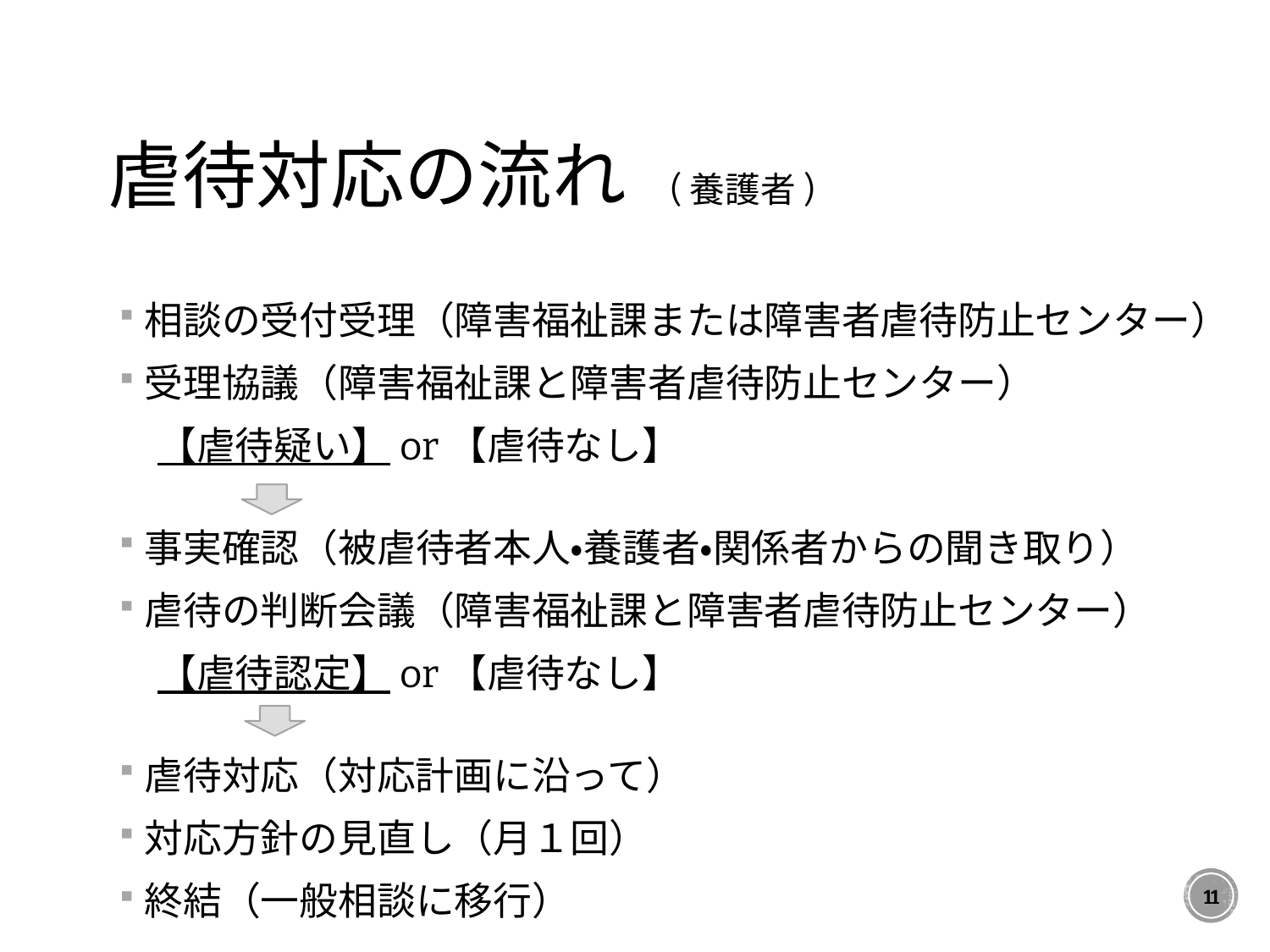

# 虐待対応の流れ　(養護者)
相談の受付受理（障害福祉課または障害者虐待防止センター）
受理協議（障害福祉課と障害者虐待防止センター）
　【虐待疑い】or【虐待なし】

事実確認（被虐待者本人・養護者・関係者からの聞き取り）
虐待の判断会議（障害福祉課と障害者虐待防止センター）
　【虐待認定】or【虐待なし】

虐待対応（対応計画に沿って）
対応方針の見直し（月１回）
終結（一般相談に移行）

11